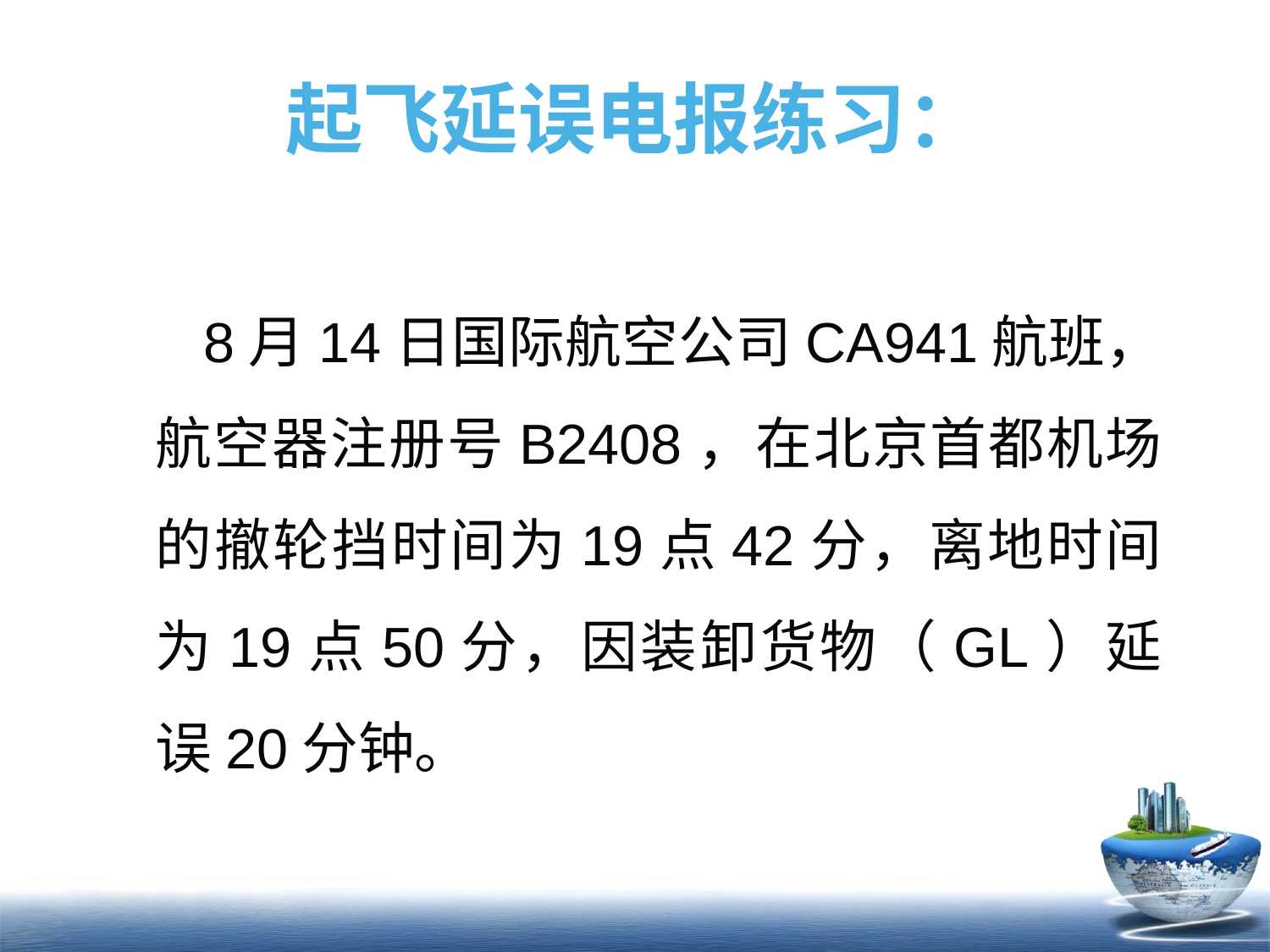

# 起飞延误电报练习：
      8月14日国际航空公司CA941航班，航空器注册号B2408，在北京首都机场的撤轮挡时间为19点42分，离地时间为19点50分，因装卸货物（GL）延误20分钟。